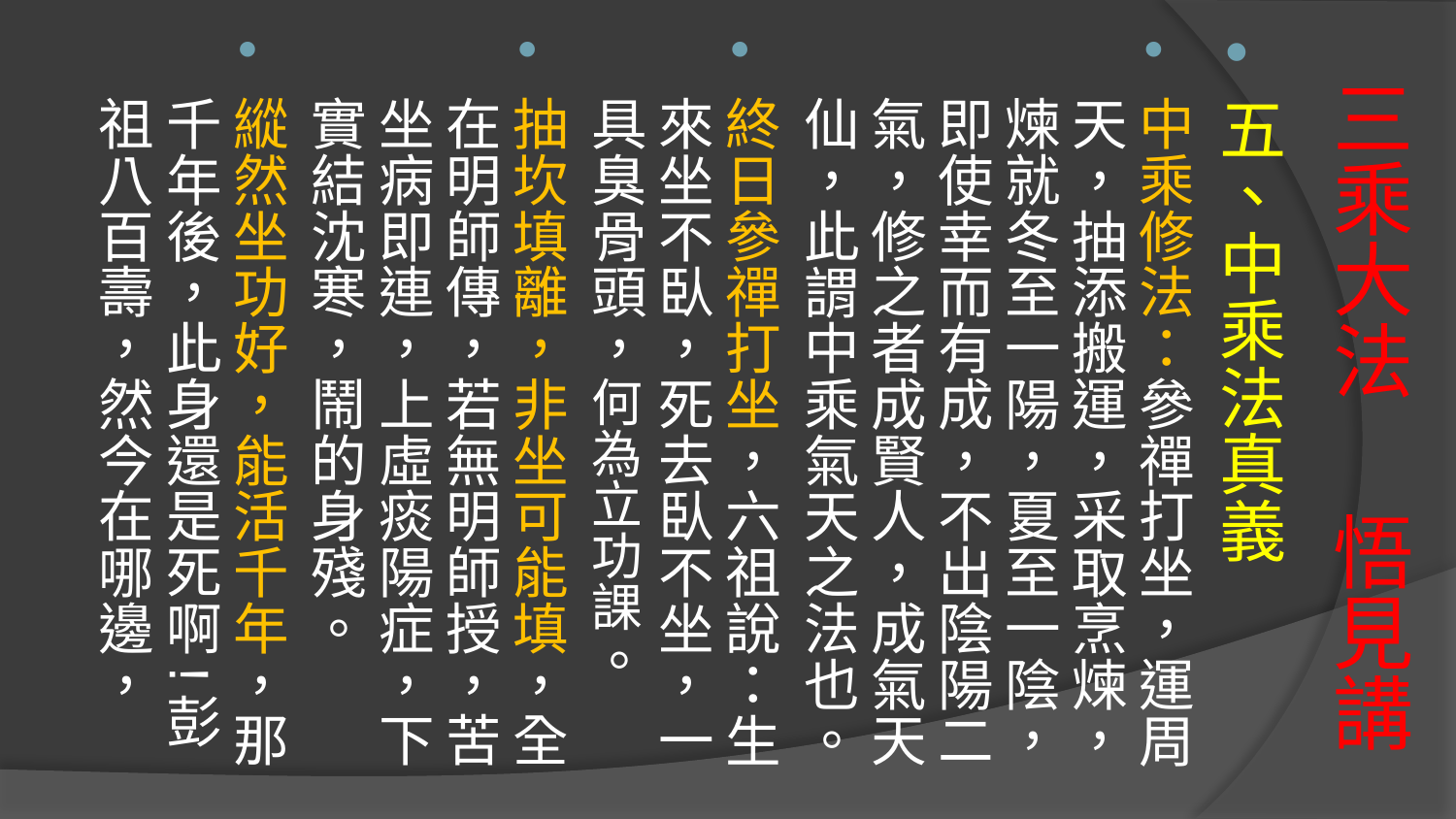

五、中乘法真義
中乘修法：參禪打坐，運周天，抽添搬運，采取烹煉，煉就冬至一陽，夏至一陰，即使幸而有成，不出陰陽二氣，修之者成賢人，成氣天仙，此謂中乘氣天之法也。
終日參禪打坐，六祖說：生來坐不臥，死去臥不坐，一具臭骨頭，何為立功課。
抽坎填離，非坐可能填，全在明師傳，若無明師授，苦坐病即連，上虛痰陽症，下實結沈寒，鬧的身殘。
縱然坐功好，能活千年，那千年後，此身還是死啊!彭祖八百壽，然今在哪邊，
# 三乘大法      悟見講